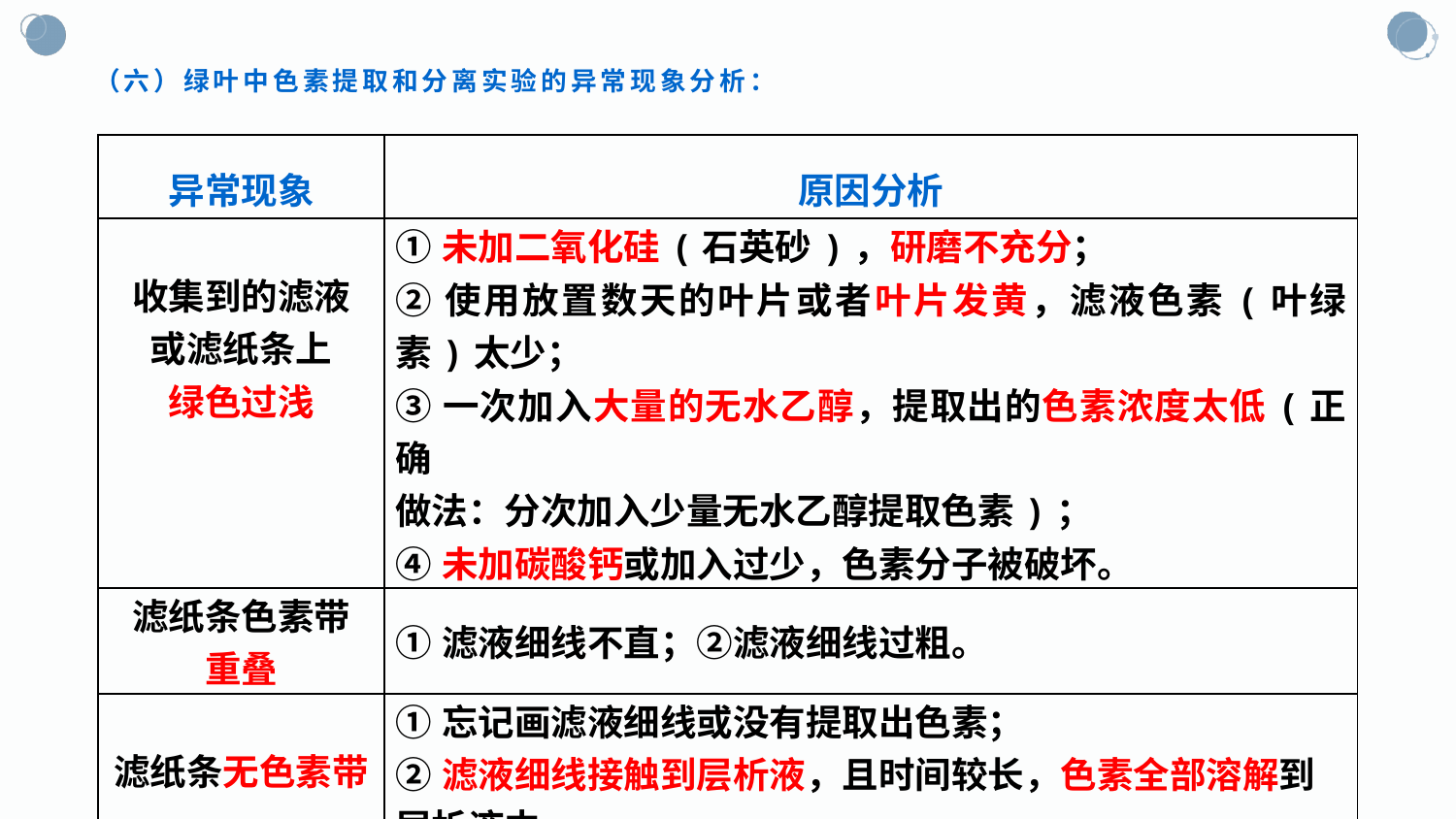

# （六）绿叶中色素提取和分离实验的异常现象分析：
| 异常现象 | 原因分析 |
| --- | --- |
| 收集到的滤液 或滤纸条上 绿色过浅 | ①未加二氧化硅(石英砂)，研磨不充分； ②使用放置数天的叶片或者叶片发黄，滤液色素(叶绿素)太少； ③一次加入大量的无水乙醇，提取出的色素浓度太低(正确 做法：分次加入少量无水乙醇提取色素)； ④未加碳酸钙或加入过少，色素分子被破坏。 |
| 滤纸条色素带 重叠 | ①滤液细线不直；②滤液细线过粗。 |
| 滤纸条无色素带 | ①忘记画滤液细线或没有提取出色素； ②滤液细线接触到层析液，且时间较长，色素全部溶解到 层析液中。 |